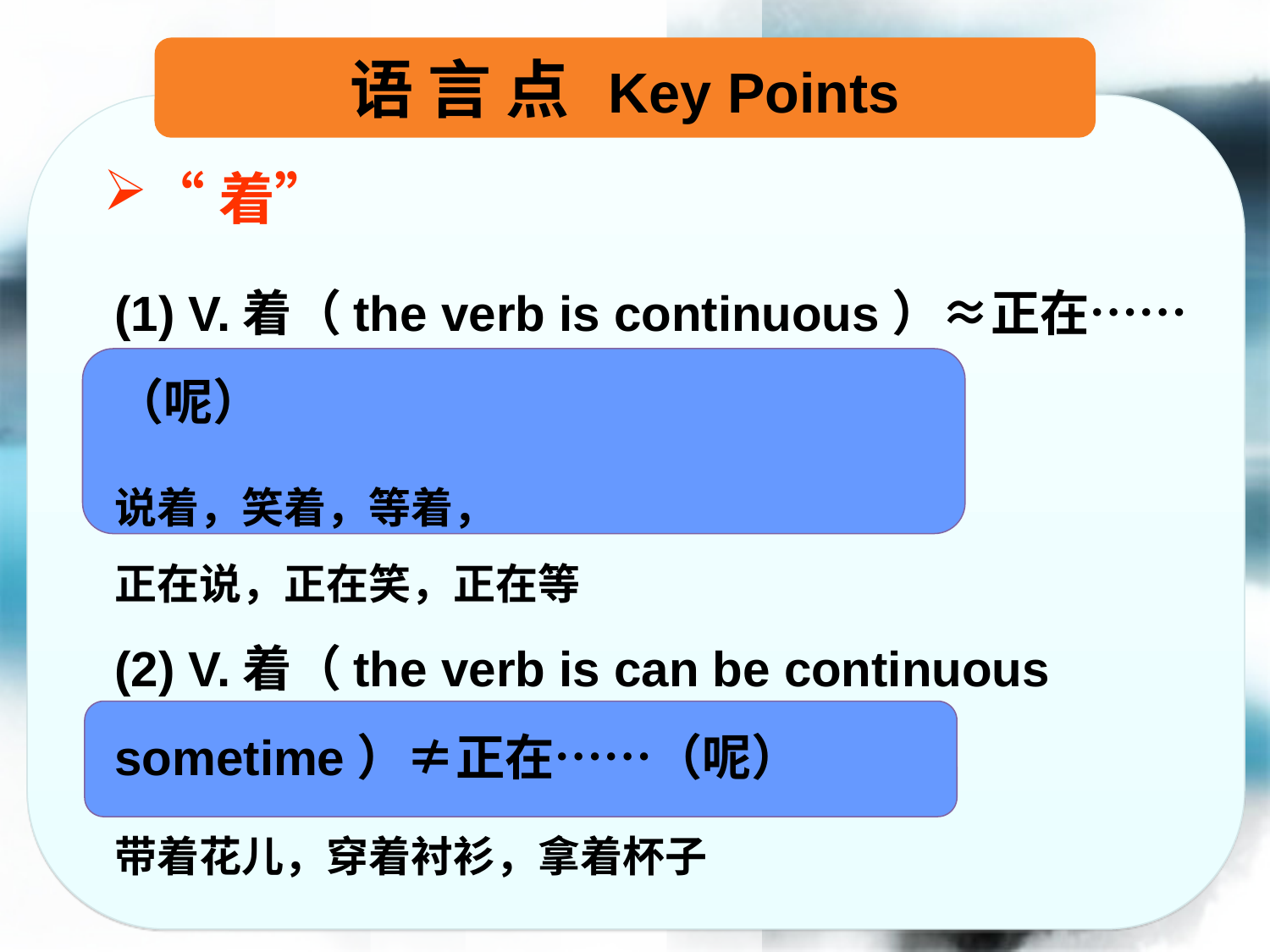

语 言 点  Key Points

“着”
(1) V.着（the verb is continuous）≈正在……（呢）

说着，笑着，等着，
正在说，正在笑，正在等
(2) V.着（the verb is can be continuous sometime）≠正在……（呢）

带着花儿，穿着衬衫，拿着杯子